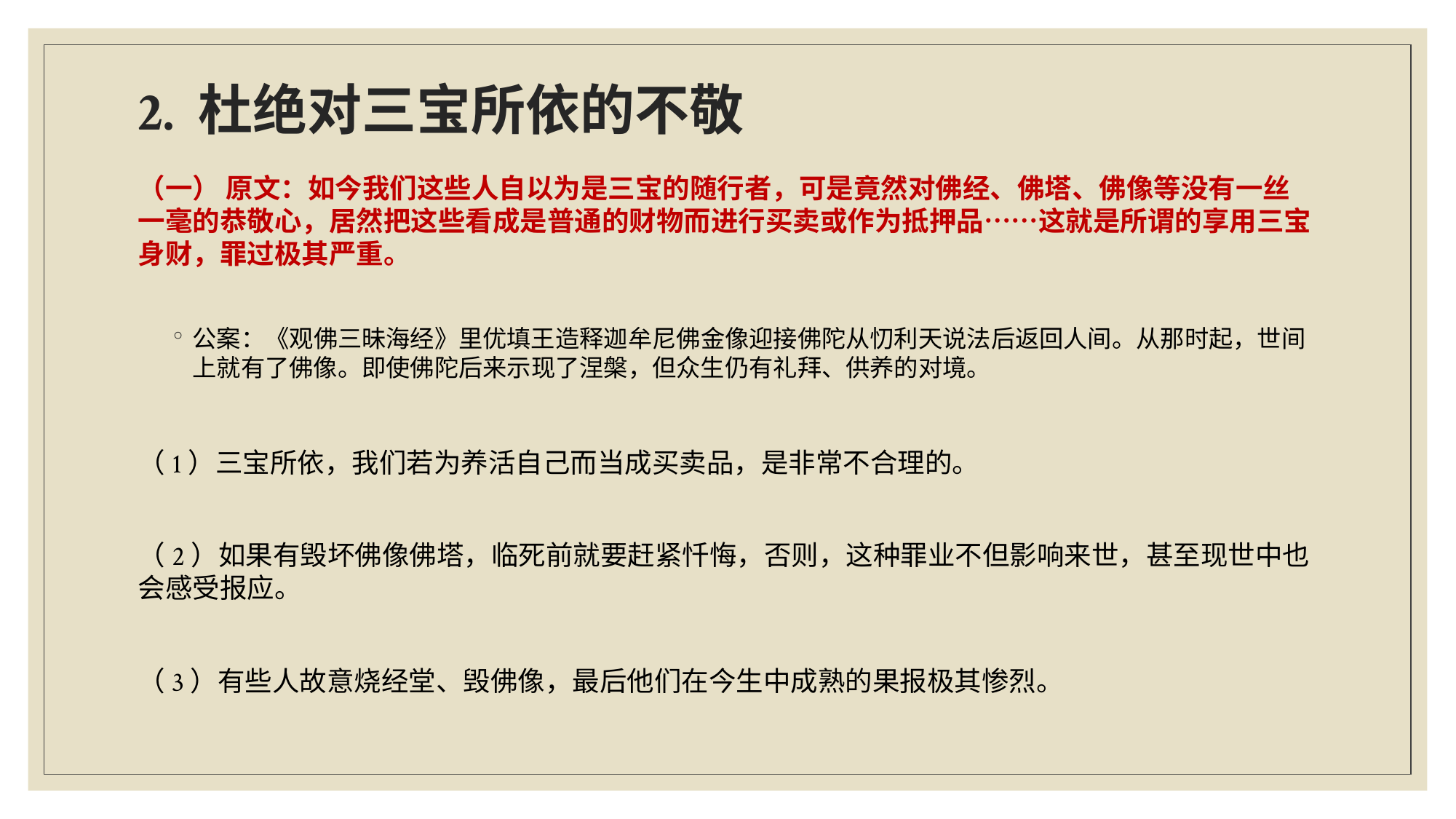

# 2. 杜绝对三宝所依的不敬
（一） 原文：如今我们这些人自以为是三宝的随行者，可是竟然对佛经、佛塔、佛像等没有一丝一毫的恭敬心，居然把这些看成是普通的财物而进行买卖或作为抵押品……这就是所谓的享用三宝身财，罪过极其严重。

公案：《观佛三昧海经》里优填王造释迦牟尼佛金像迎接佛陀从忉利天说法后返回人间。从那时起，世间上就有了佛像。即使佛陀后来示现了涅槃，但众生仍有礼拜、供养的对境。

（1）三宝所依，我们若为养活自己而当成买卖品，是非常不合理的。

（2）如果有毁坏佛像佛塔，临死前就要赶紧忏悔，否则，这种罪业不但影响来世，甚至现世中也会感受报应。

（3）有些人故意烧经堂、毁佛像，最后他们在今生中成熟的果报极其惨烈。